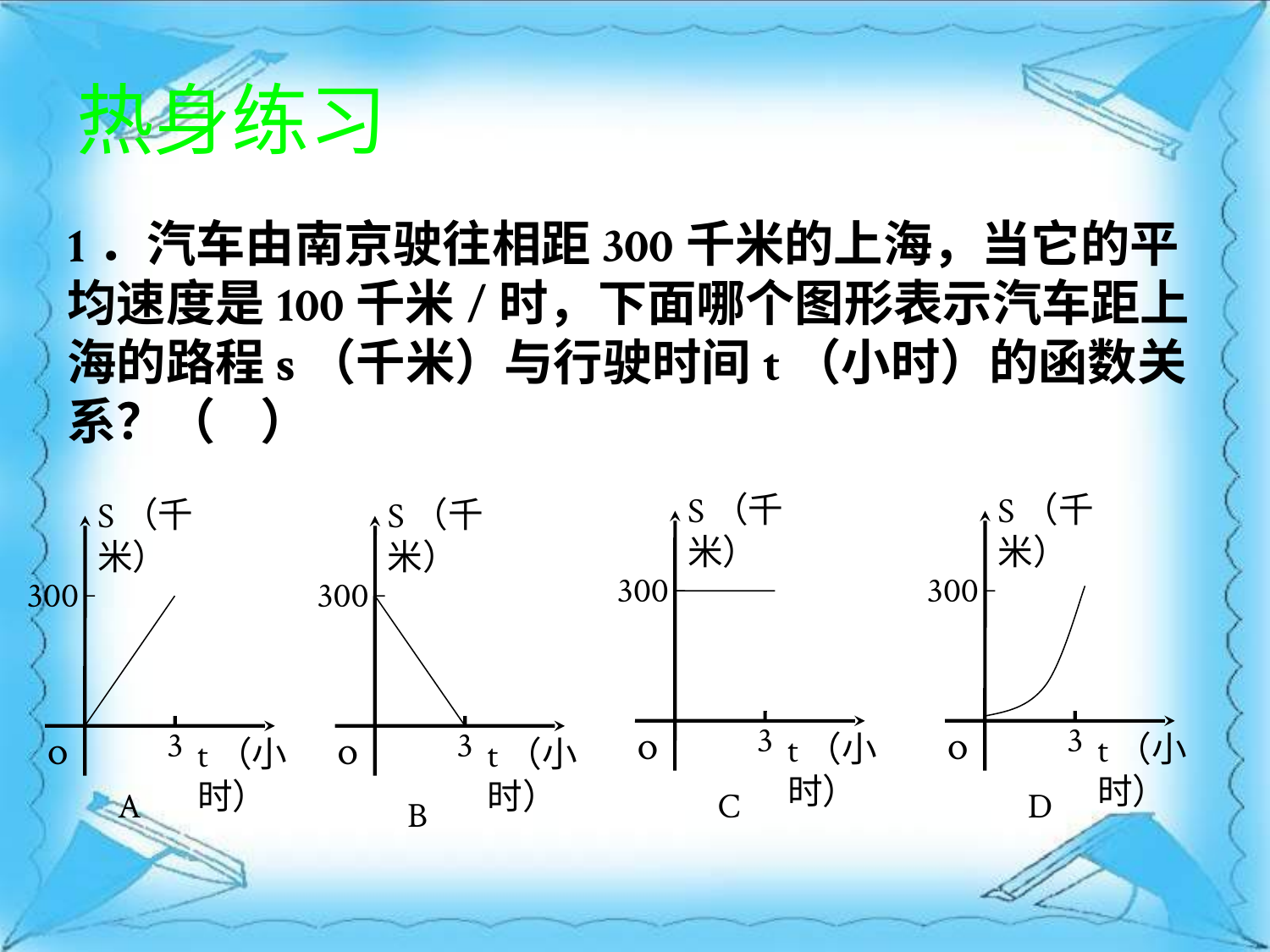

# 热身练习
1．汽车由南京驶往相距300千米的上海，当它的平均速度是100千米/时，下面哪个图形表示汽车距上海的路程s（千米）与行驶时间t（小时）的函数关系？（    ）
S（千米）

300

o
3

t（小时）
S（千米）

300

o
3

t（小时）
S（千米）

300

o
3

t（小时）
S（千米）

300

o
3

t（小时）

A
C
D
B